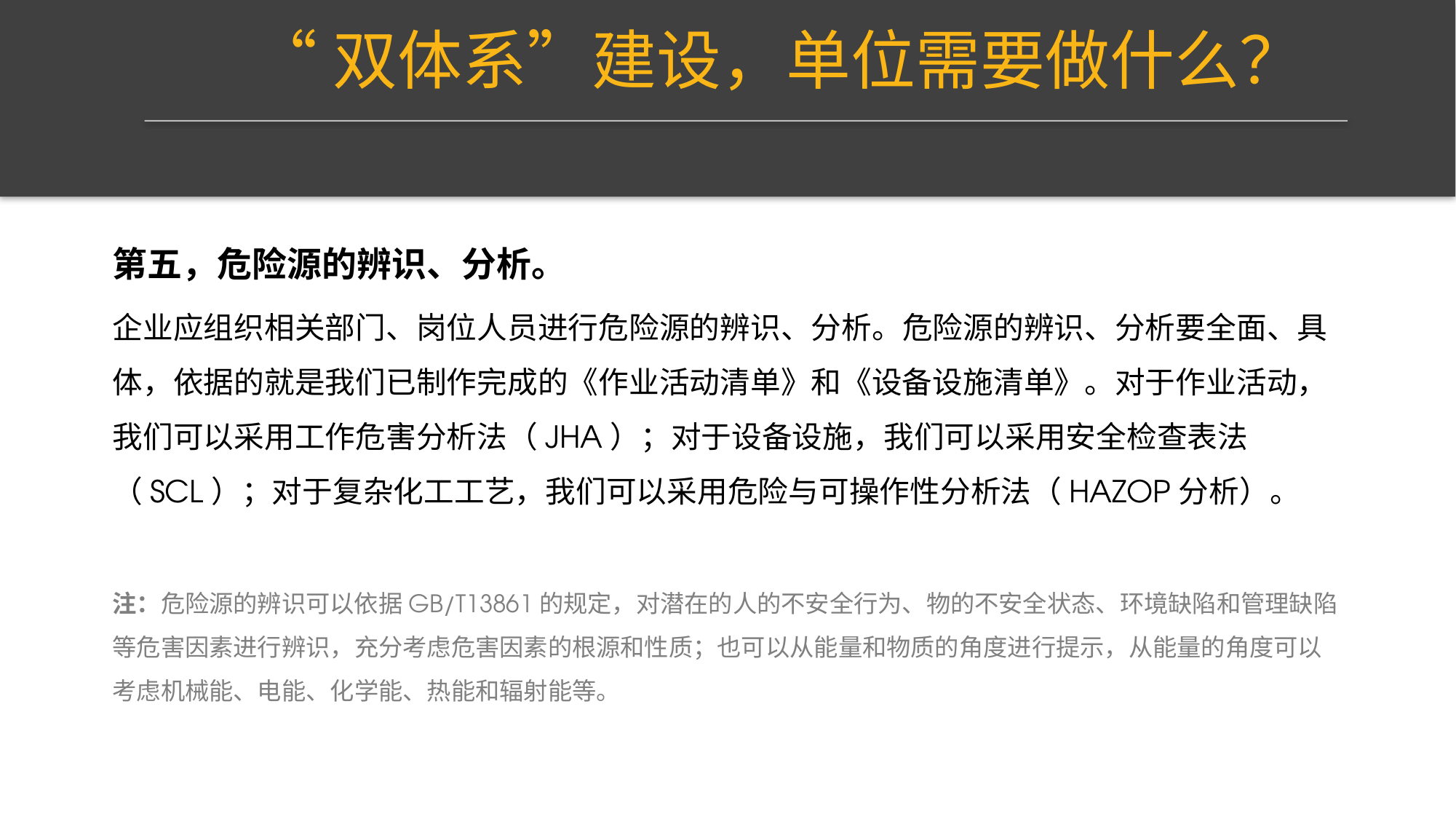

“双体系”建设，单位需要做什么？
第五，危险源的辨识、分析。
企业应组织相关部门、岗位人员进行危险源的辨识、分析。危险源的辨识、分析要全面、具体，依据的就是我们已制作完成的《作业活动清单》和《设备设施清单》。对于作业活动，我们可以采用工作危害分析法（JHA）；对于设备设施，我们可以采用安全检查表法（SCL）；对于复杂化工工艺，我们可以采用危险与可操作性分析法（HAZOP分析）。

注：危险源的辨识可以依据GB/T13861的规定，对潜在的人的不安全行为、物的不安全状态、环境缺陷和管理缺陷等危害因素进行辨识，充分考虑危害因素的根源和性质；也可以从能量和物质的角度进行提示，从能量的角度可以考虑机械能、电能、化学能、热能和辐射能等。